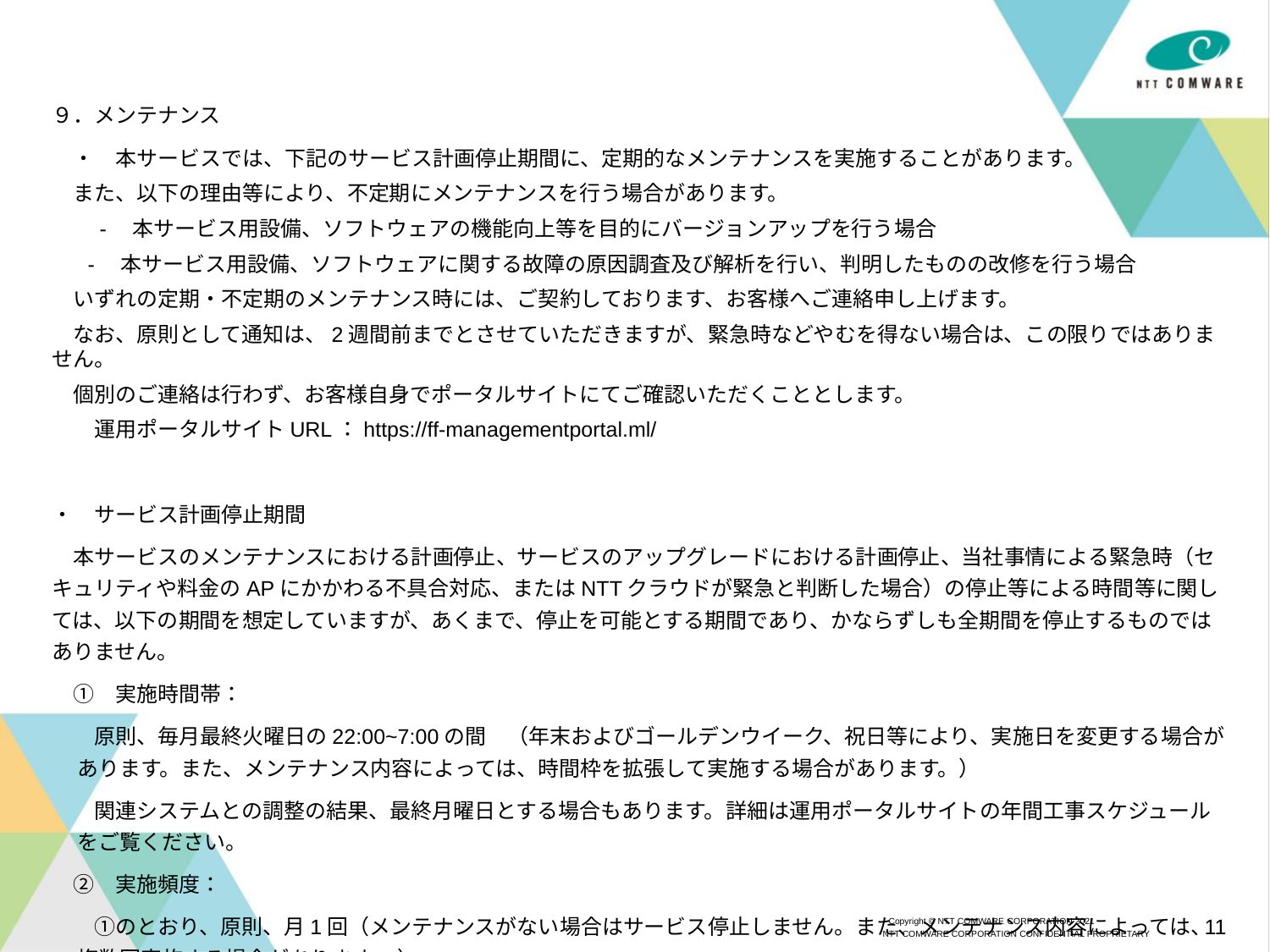

９．メンテナンス
　・　本サービスでは、下記のサービス計画停止期間に、定期的なメンテナンスを実施することがあります。
　また、以下の理由等により、不定期にメンテナンスを行う場合があります。
　　-　本サービス用設備、ソフトウェアの機能向上等を目的にバージョンアップを行う場合
　  -　本サービス用設備、ソフトウェアに関する故障の原因調査及び解析を行い、判明したものの改修を行う場合
　いずれの定期・不定期のメンテナンス時には、ご契約しております、お客様へご連絡申し上げます。
　なお、原則として通知は、2週間前までとさせていただきますが、緊急時などやむを得ない場合は、この限りではありません。
　個別のご連絡は行わず、お客様自身でポータルサイトにてご確認いただくこととします。
　　運用ポータルサイトURL：https://ff-managementportal.ml/

・　サービス計画停止期間
　本サービスのメンテナンスにおける計画停止、サービスのアップグレードにおける計画停止、当社事情による緊急時（セキュリティや料金のAPにかかわる不具合対応、またはNTTクラウドが緊急と判断した場合）の停止等による時間等に関しては、以下の期間を想定していますが、あくまで、停止を可能とする期間であり、かならずしも全期間を停止するものではありません。
　①　実施時間帯：
　　原則、毎月最終火曜日の22:00~7:00の間　（年末およびゴールデンウイーク、祝日等により、実施日を変更する場合があります。また、メンテナンス内容によっては、時間枠を拡張して実施する場合があります。）
　　関連システムとの調整の結果、最終月曜日とする場合もあります。詳細は運用ポータルサイトの年間工事スケジュールをご覧ください。
　②　実施頻度：
　　①のとおり、原則、月1回（メンテナンスがない場合はサービス停止しません。また、メンテナンス内容によっては、複数回実施する場合があります。 ）
11